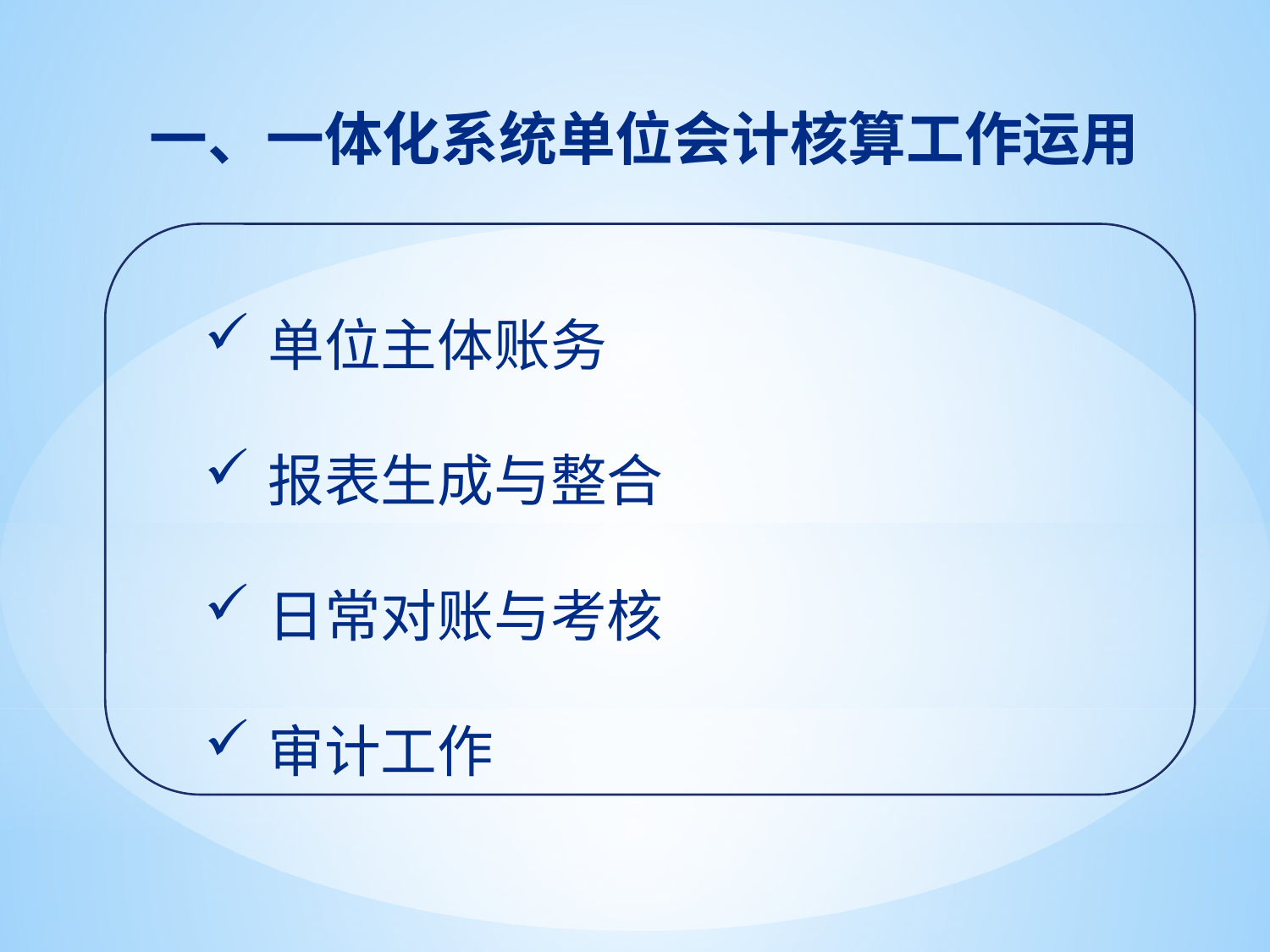

一、一体化系统单位会计核算工作运用

单位主体账务
报表生成与整合
日常对账与考核
审计工作